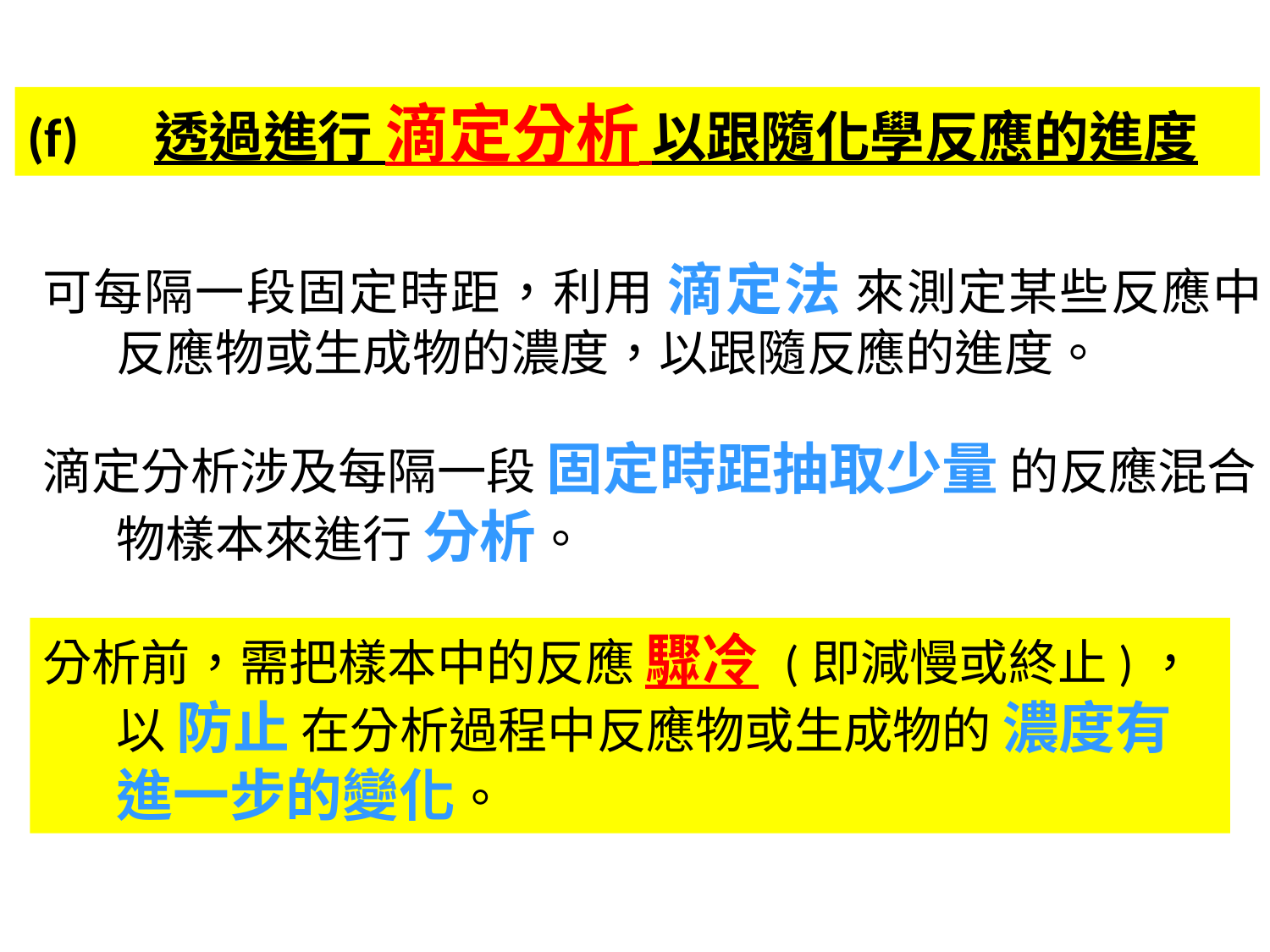

(f)	透過進行 滴定分析 以跟隨化學反應的進度
可每隔一段固定時距，利用 滴定法 來測定某些反應中反應物或生成物的濃度，以跟隨反應的進度。
滴定分析涉及每隔一段 固定時距抽取少量 的反應混合物樣本來進行 分析。
分析前，需把樣本中的反應 驟冷 (即減慢或終止)，以 防止 在分析過程中反應物或生成物的 濃度有進一步的變化。